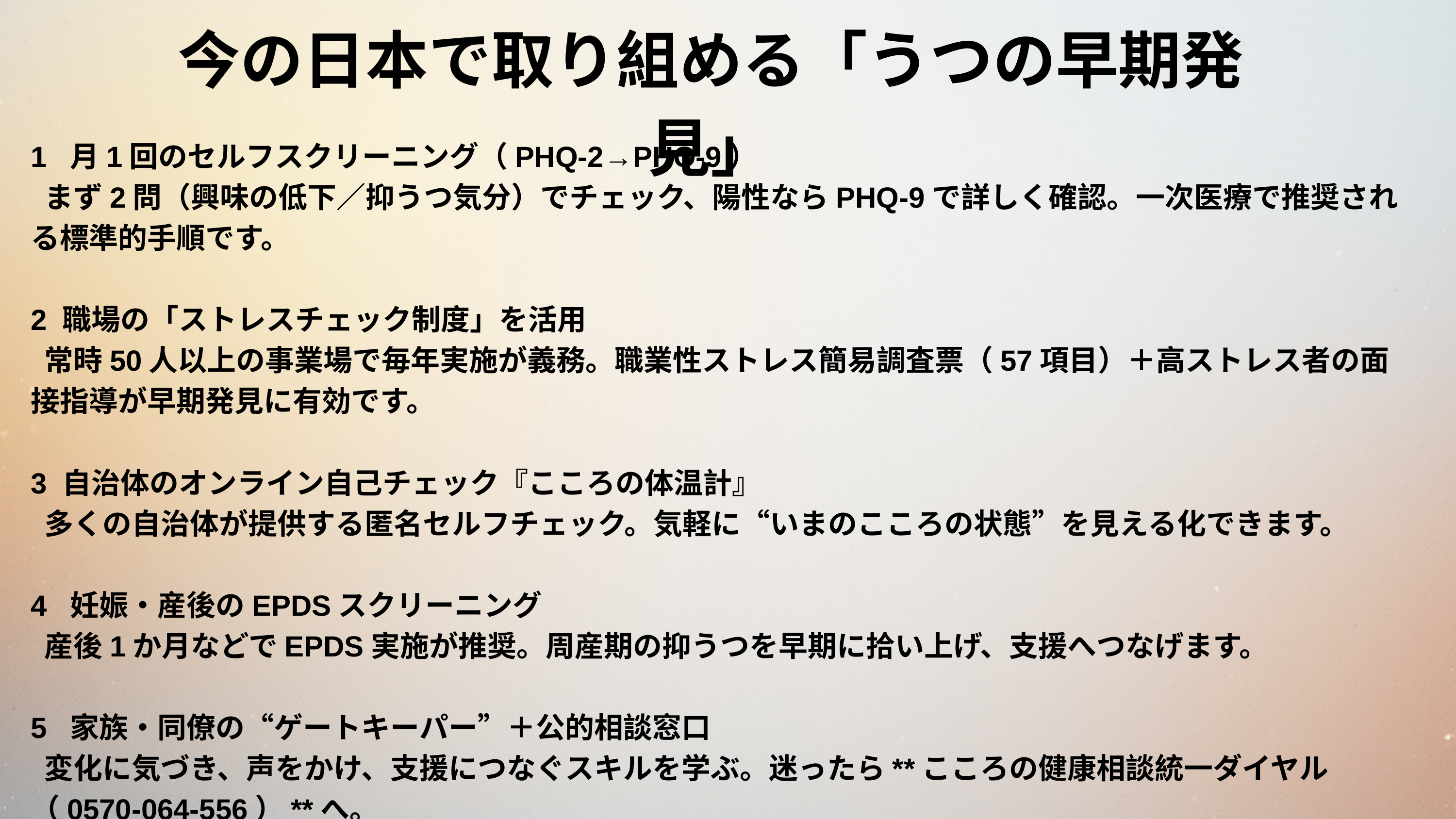

今の日本で取り組める「うつの早期発見」

1  月1回のセルフスクリーニング（PHQ‑2→PHQ‑9）
 まず2問（興味の低下／抑うつ気分）でチェック、陽性ならPHQ‑9で詳しく確認。一次医療で推奨される標準的手順です。

2 職場の「ストレスチェック制度」を活用
 常時50人以上の事業場で毎年実施が義務。職業性ストレス簡易調査票（57項目）＋高ストレス者の面接指導が早期発見に有効です。

3 自治体のオンライン自己チェック『こころの体温計』
 多くの自治体が提供する匿名セルフチェック。気軽に“いまのこころの状態”を見える化できます。

4  妊娠・産後のEPDSスクリーニング
 産後1か月などでEPDS実施が推奨。周産期の抑うつを早期に拾い上げ、支援へつなげます。

5  家族・同僚の“ゲートキーパー”＋公的相談窓口
 変化に気づき、声をかけ、支援につなぐスキルを学ぶ。迷ったら**こころの健康相談統一ダイヤル（0570‑064‑556）**へ。